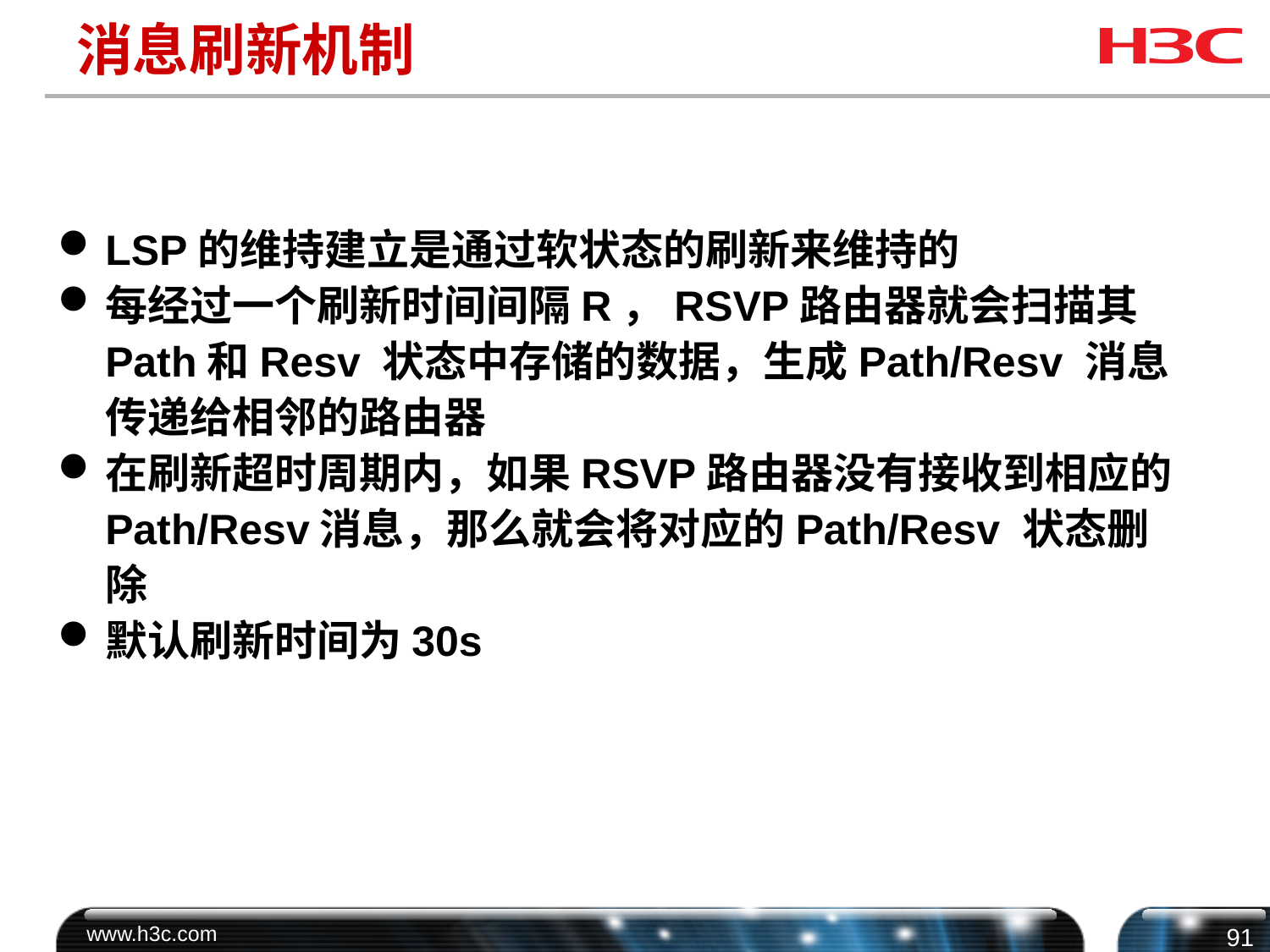

# 消息刷新机制
LSP的维持建立是通过软状态的刷新来维持的
每经过一个刷新时间间隔R，RSVP路由器就会扫描其Path和Resv 状态中存储的数据，生成Path/Resv 消息传递给相邻的路由器
在刷新超时周期内，如果RSVP路由器没有接收到相应的Path/Resv消息，那么就会将对应的Path/Resv 状态删除
默认刷新时间为30s